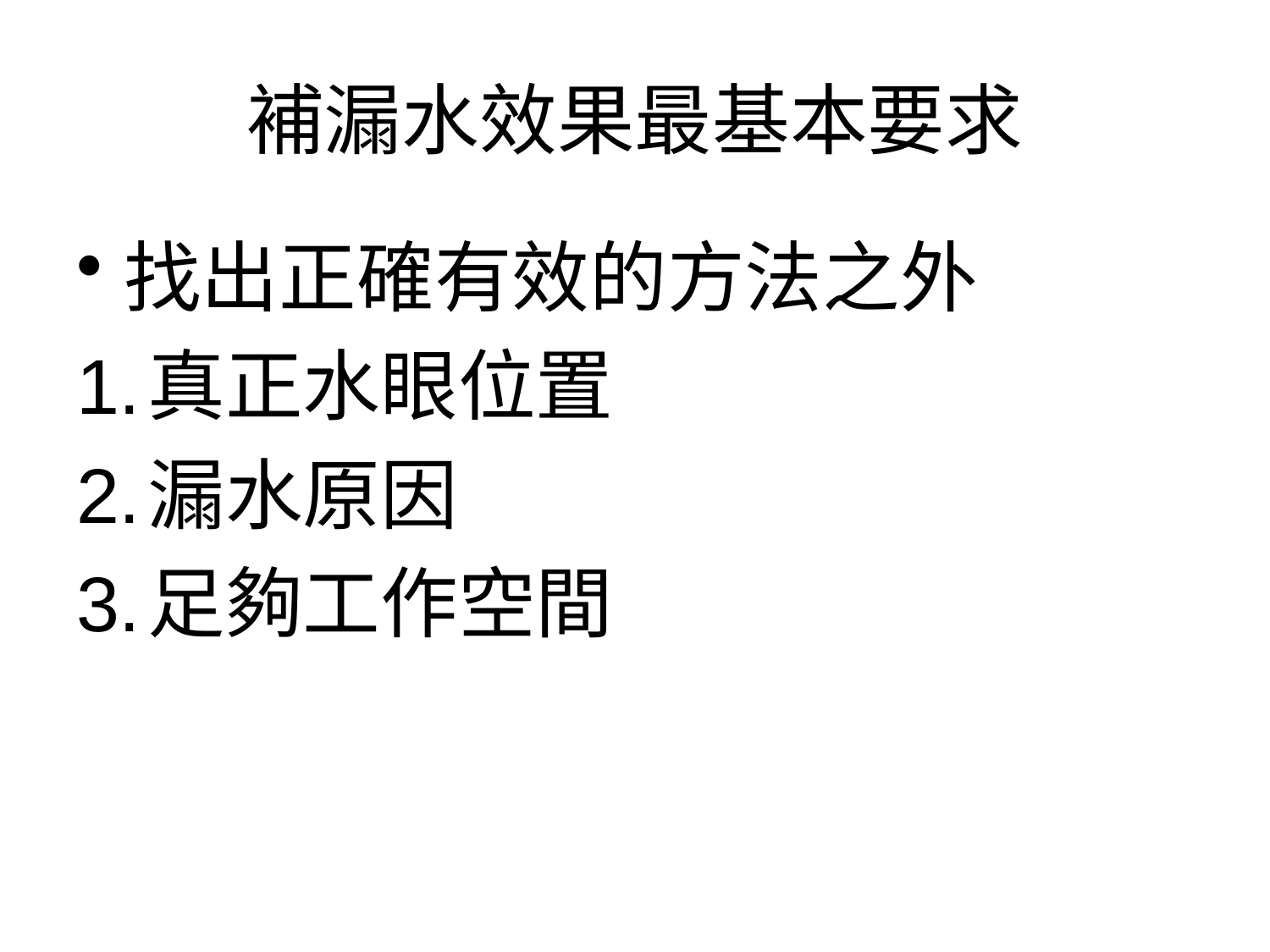

# 補漏水效果最基本要求
找出正確有效的方法之外
真正水眼位置
漏水原因
足夠工作空間